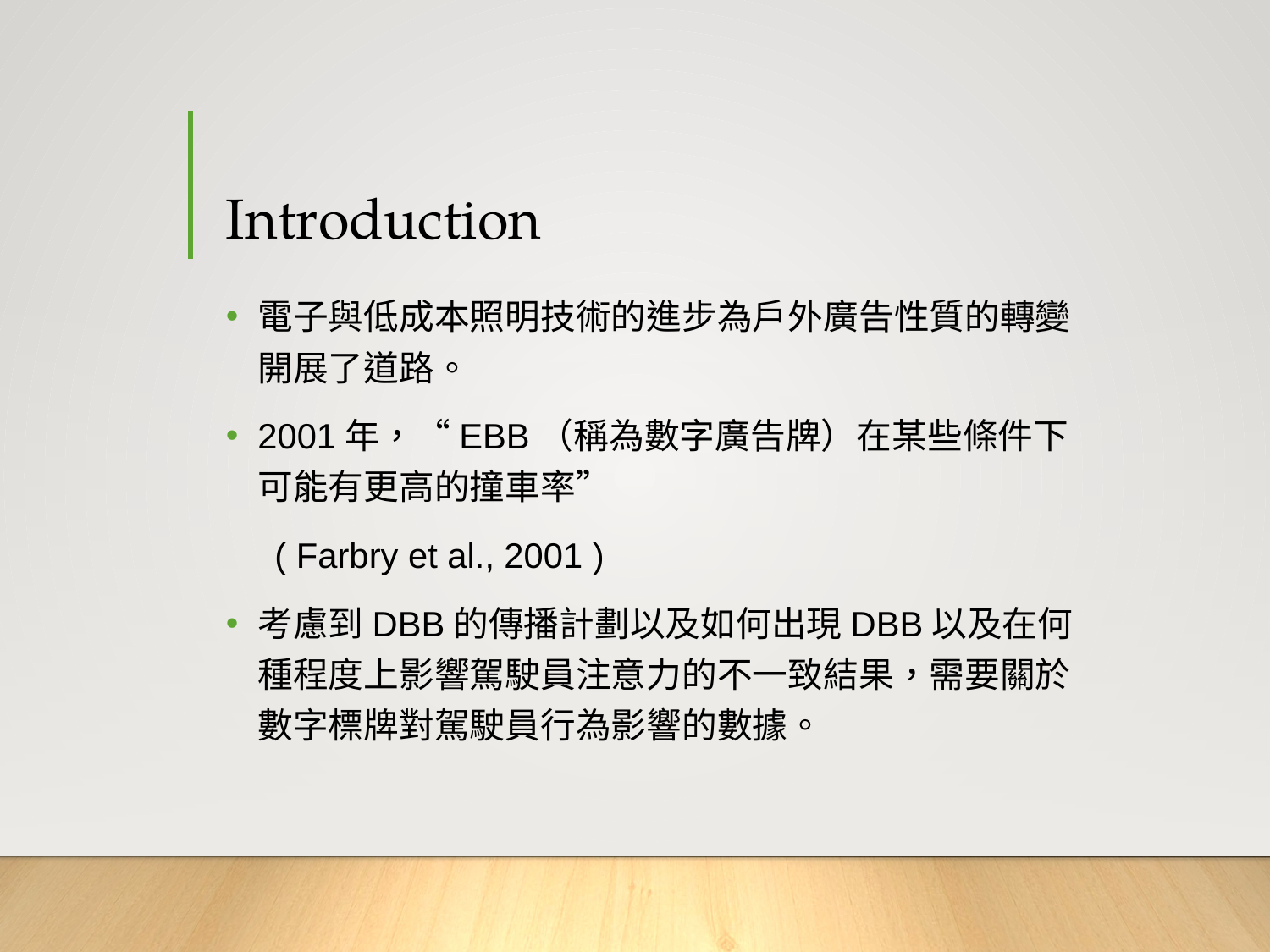

# Introduction
電子與低成本照明技術的進步為戶外廣告性質的轉變開展了道路。
2001年，“EBB（稱為數字廣告牌）在某些條件下可能有更高的撞車率”
     ( Farbry et al., 2001 )
考慮到DBB的傳播計劃以及如何出現DBB以及在何種程度上影響駕駛員注意力的不一致結果，需要關於數字標牌對駕駛員行為影響的數據。